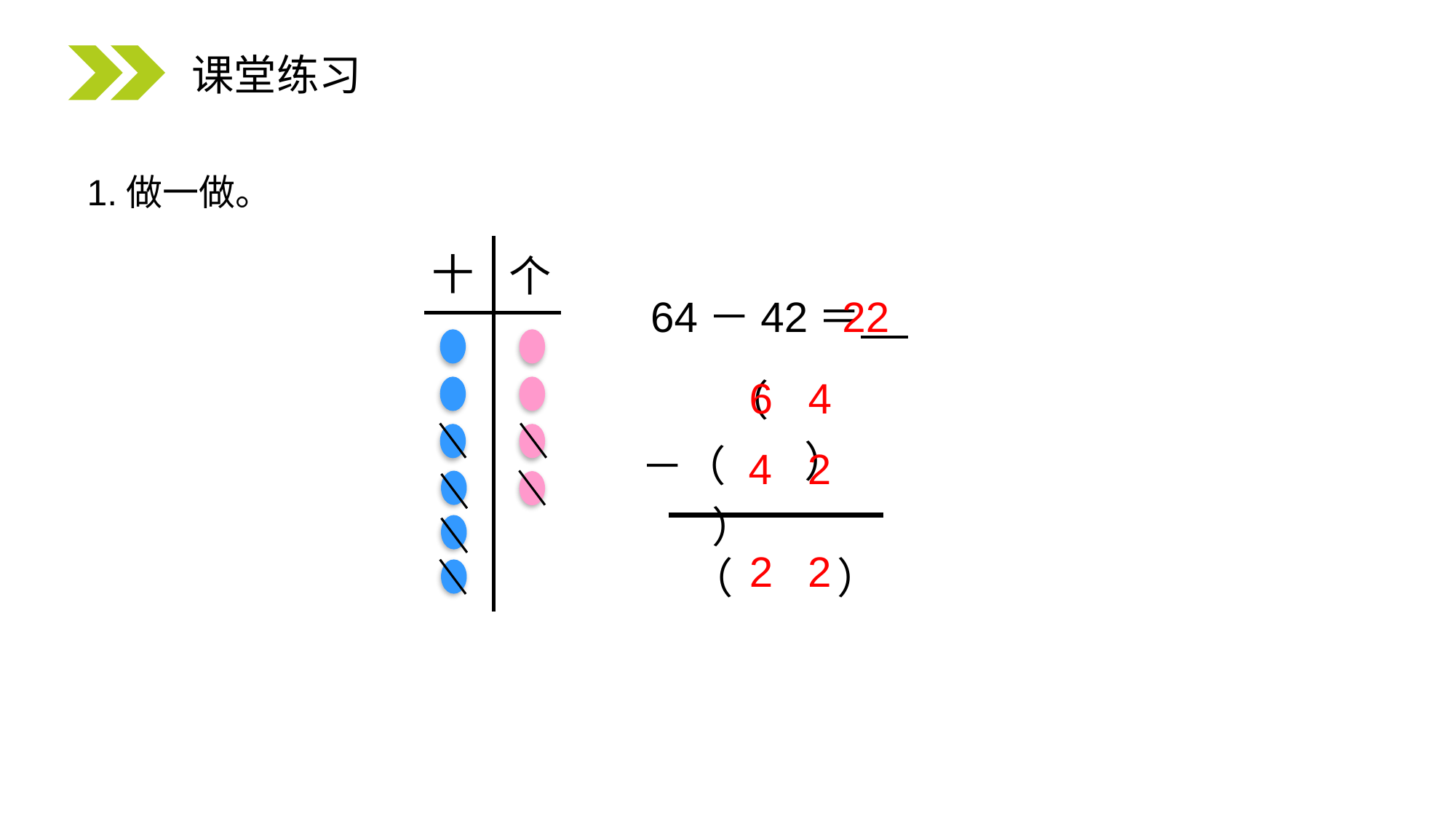

课堂练习
1.做一做。
十
个
22
64－42＝

6   4
（           ）

－（           ）
（           ）

4   2

2
2